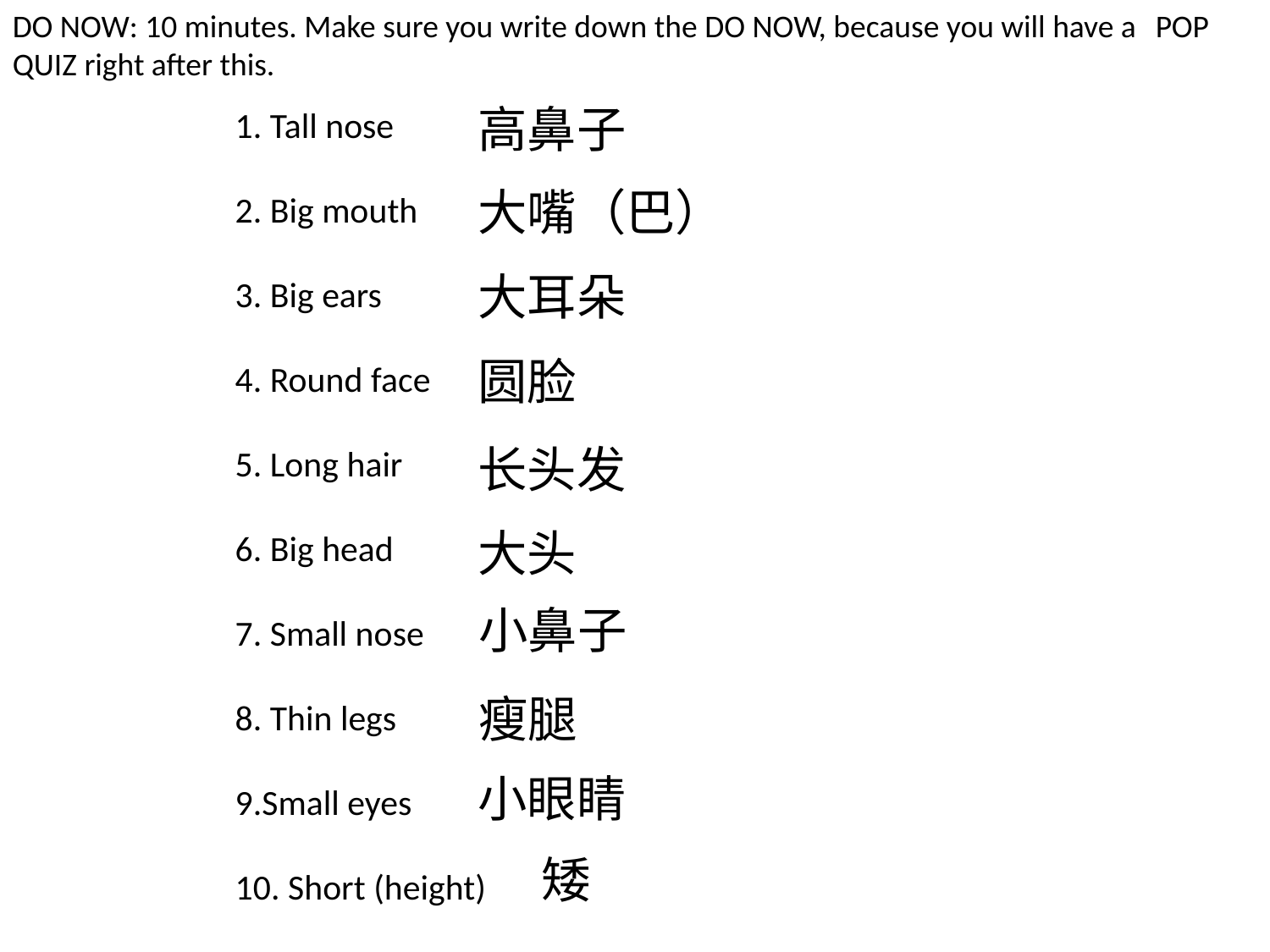

DO NOW: 10 minutes. Make sure you write down the DO NOW, because you will have a 	POP QUIZ right after this.
高鼻子
1. Tall nose

2. Big mouth

3. Big ears

4. Round face

5. Long hair

6. Big head

7. Small nose

8. Thin legs

9.Small eyes

10. Short (height)
大嘴（巴）
大耳朵
圆脸
长头发
大头
小鼻子
瘦腿
小眼睛
矮